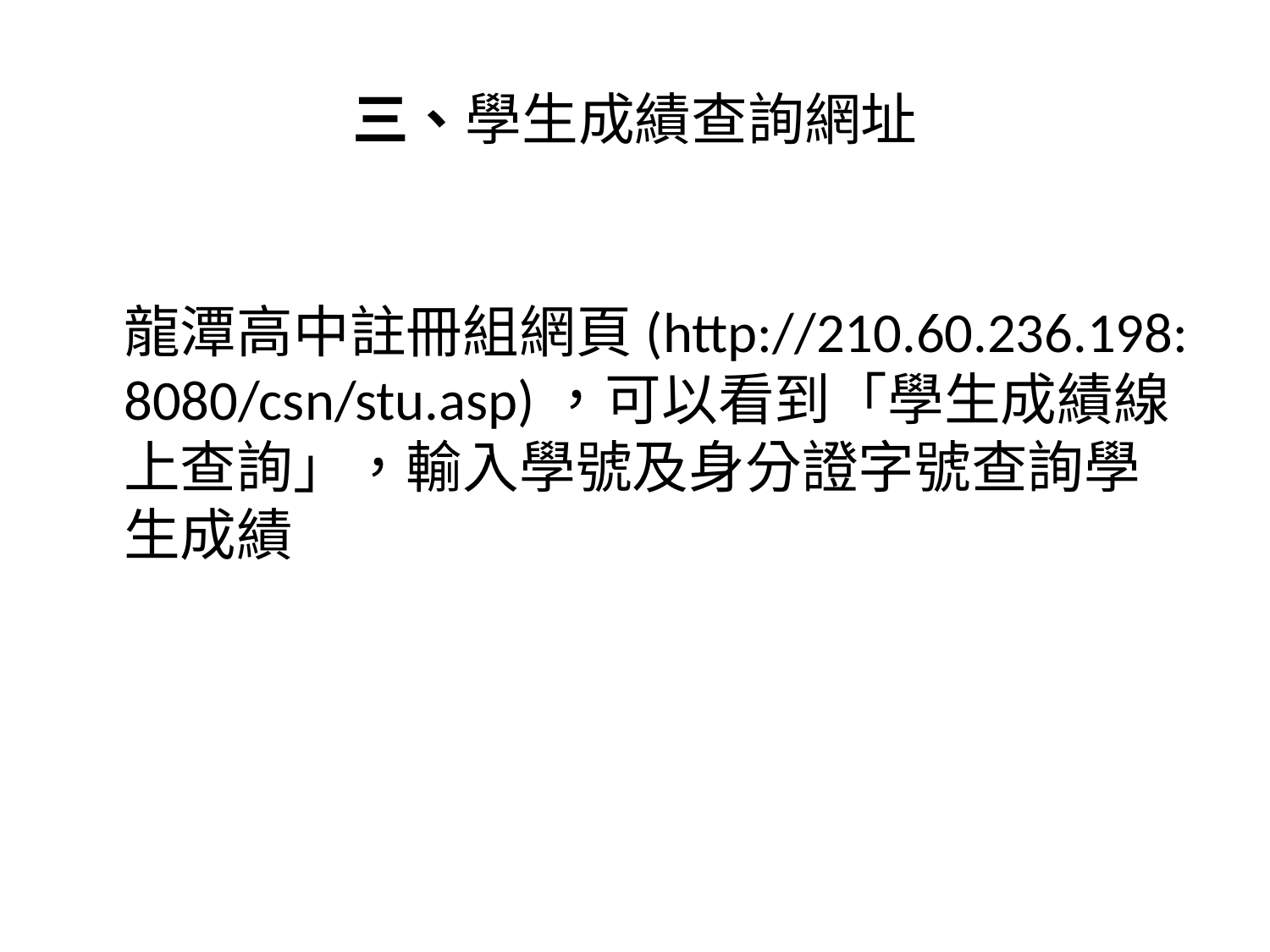

# 三、學生成績查詢網址
    龍潭高中註冊組網頁(http://210.60.236.198:8080/csn/stu.asp)，可以看到「學生成績線上查詢」，輸入學號及身分證字號查詢學生成績